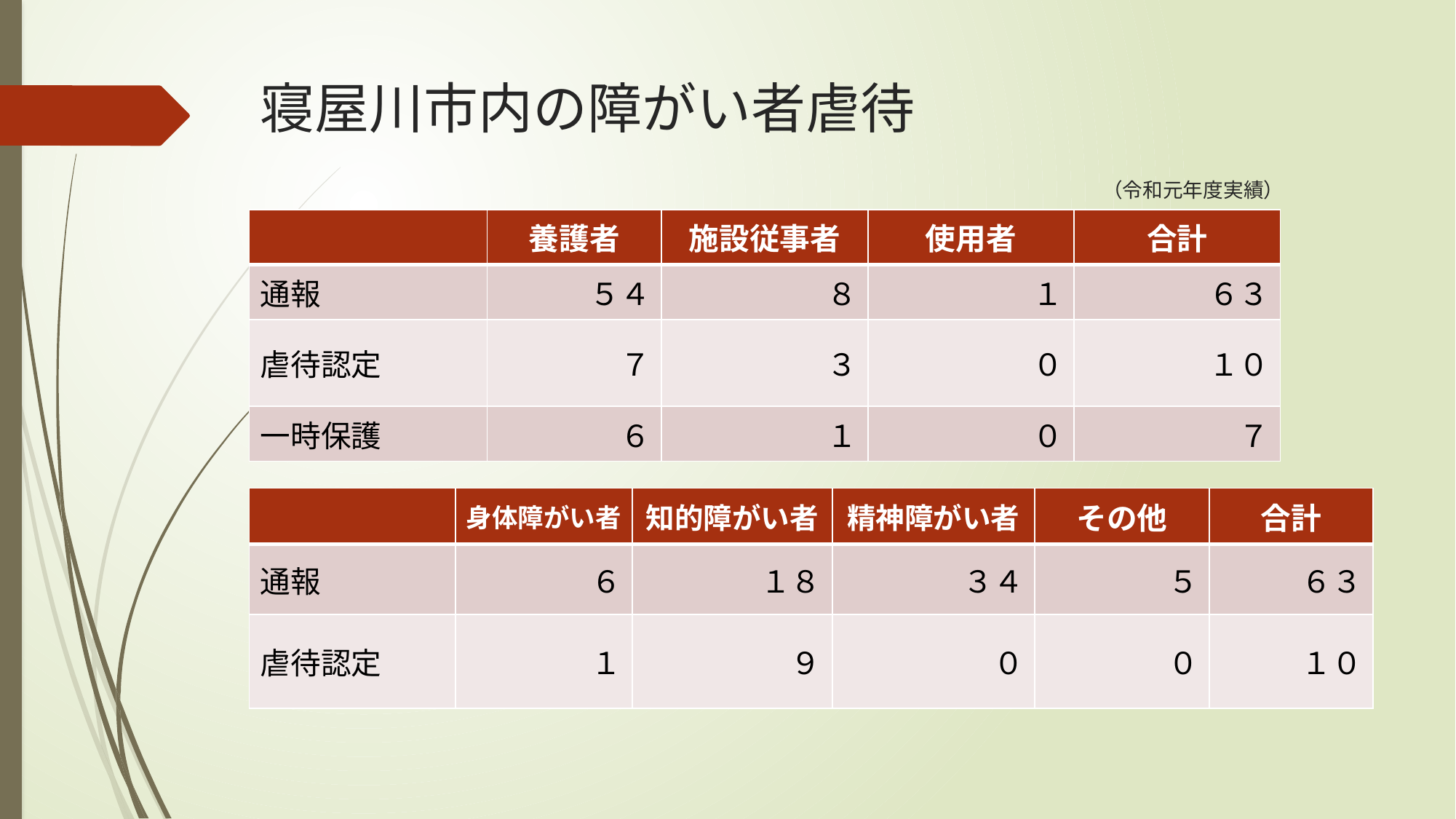

# 寝屋川市内の障がい者虐待
（令和元年度実績）
|  | 養護者 | 施設従事者 | 使用者 | 合計 |
| --- | --- | --- | --- | --- |
| 通報 | ５４ | ８ | １ | ６３ |
| 虐待認定 | ７ | ３ | ０ | １０ |
| 一時保護 | ６ | １ | ０ | ７ |
|  | 身体障がい者 | 知的障がい者 | 精神障がい者 | その他 | 合計 |
| --- | --- | --- | --- | --- | --- |
| 通報 | ６ | １８ | ３４ | ５ | ６３ |
| 虐待認定 | １ | ９ | ０ | ０ | １０ |